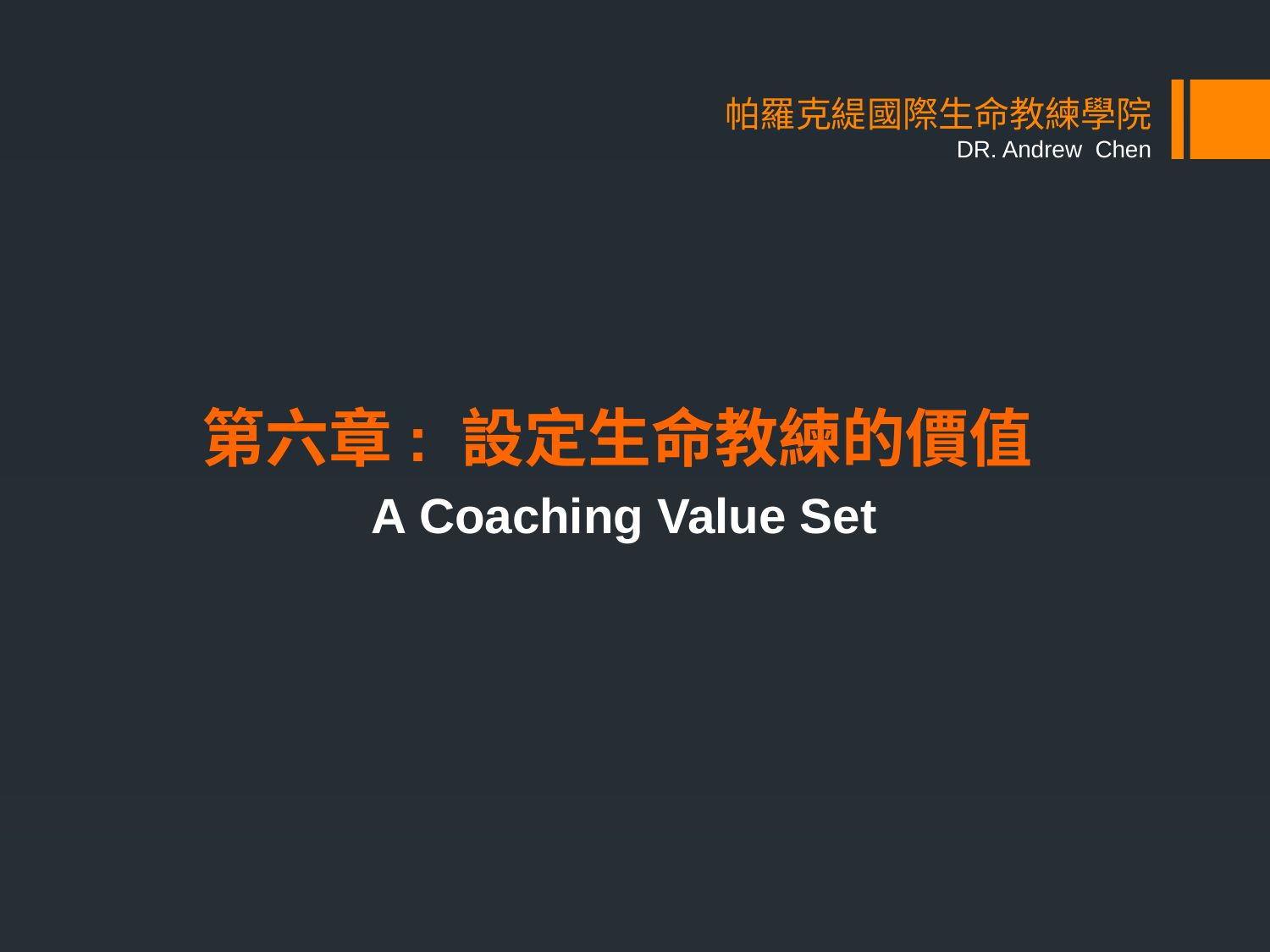

# 帕羅克緹國際生命教練學院 DR. Andrew  Chen

第六章: 設定生命教練的價值
A Coaching Value Set